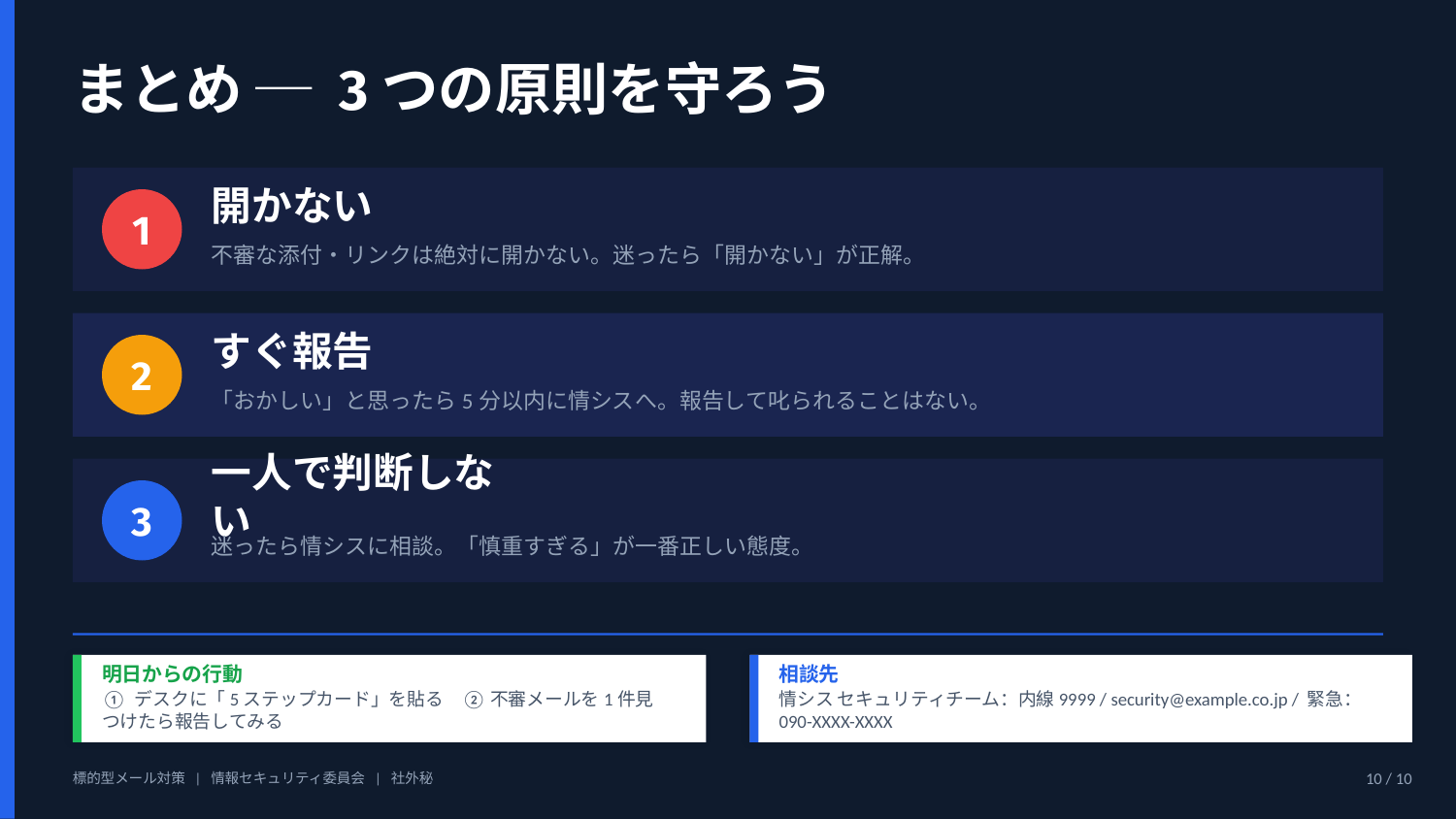

まとめ ─ 3つの原則を守ろう

開かない

1
不審な添付・リンクは絶対に開かない。迷ったら「開かない」が正解。

すぐ報告

2
「おかしい」と思ったら5分以内に情シスへ。報告して叱られることはない。

一人で判断しない

3
迷ったら情シスに相談。「慎重すぎる」が一番正しい態度。

明日からの行動
相談先
① デスクに「5ステップカード」を貼る　② 不審メールを1件見つけたら報告してみる
情シス セキュリティチーム：内線9999 / security@example.co.jp / 緊急：090-XXXX-XXXX
標的型メール対策  |  情報セキュリティ委員会  |  社外秘
10 / 10